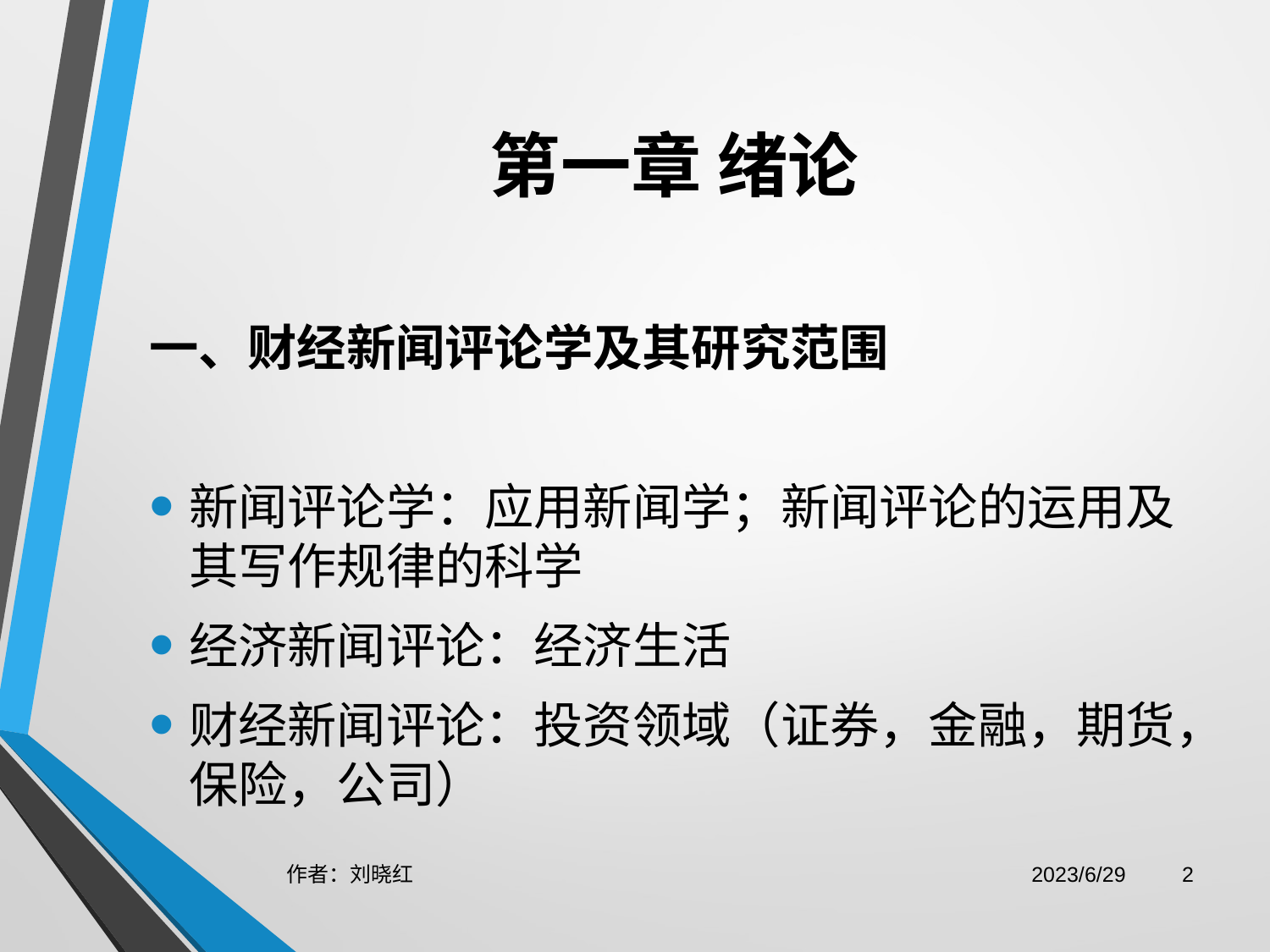

# 第一章 绪论
一、财经新闻评论学及其研究范围

新闻评论学：应用新闻学；新闻评论的运用及其写作规律的科学
经济新闻评论：经济生活
财经新闻评论：投资领域（证券，金融，期货，保险，公司）

作者：刘晓红
2023/6/29
2